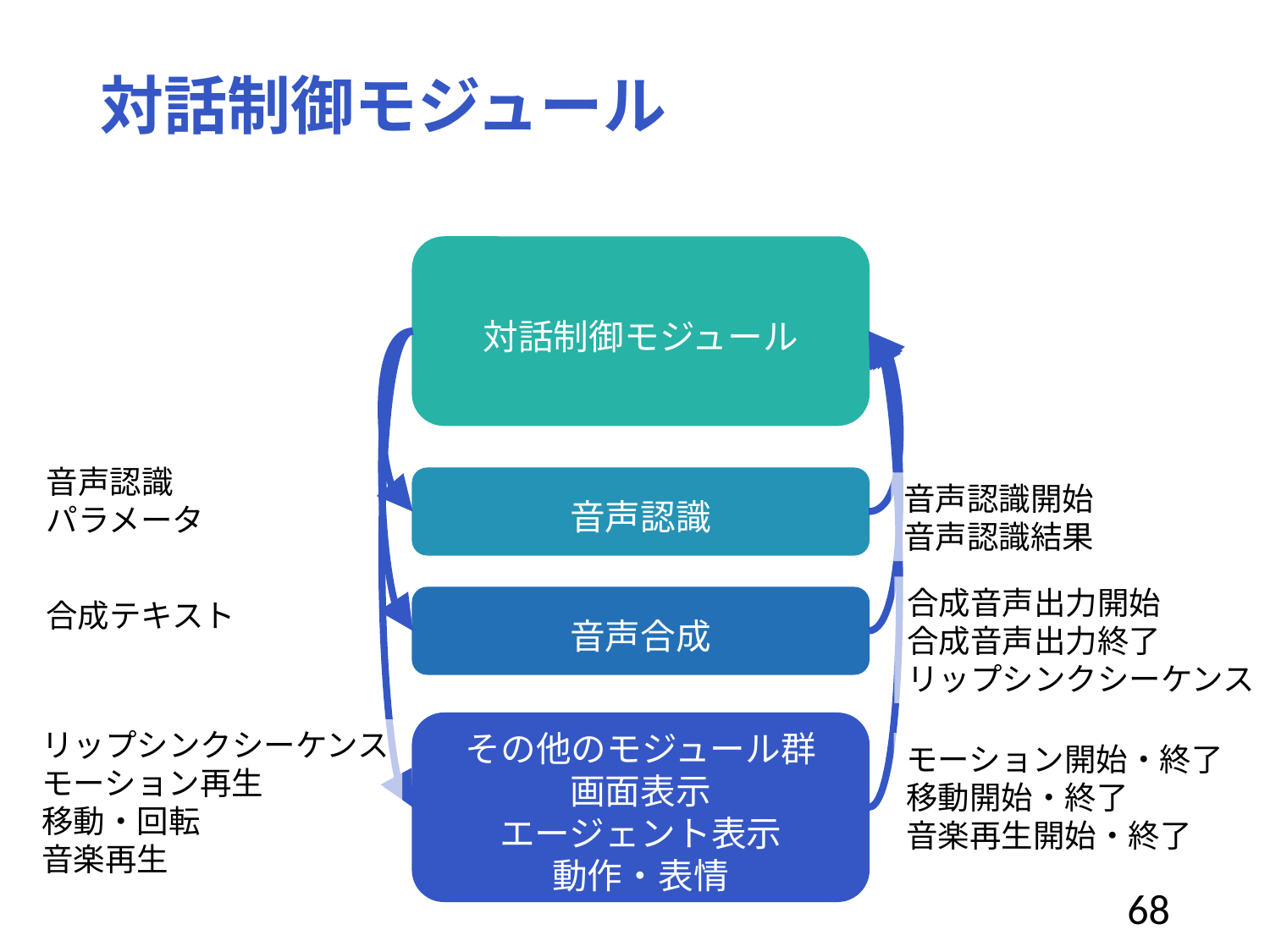

# 対話制御モジュール

対話制御モジュール
音声認識
パラメータ
音声認識
音声認識開始
音声認識結果
合成音声出力開始
合成音声出力終了
リップシンクシーケンス
音声合成
合成テキスト
その他のモジュール群
画面表示
エージェント表示
動作・表情
リップシンクシーケンス
モーション再生
移動・回転
音楽再生
モーション開始・終了
移動開始・終了
音楽再生開始・終了
68